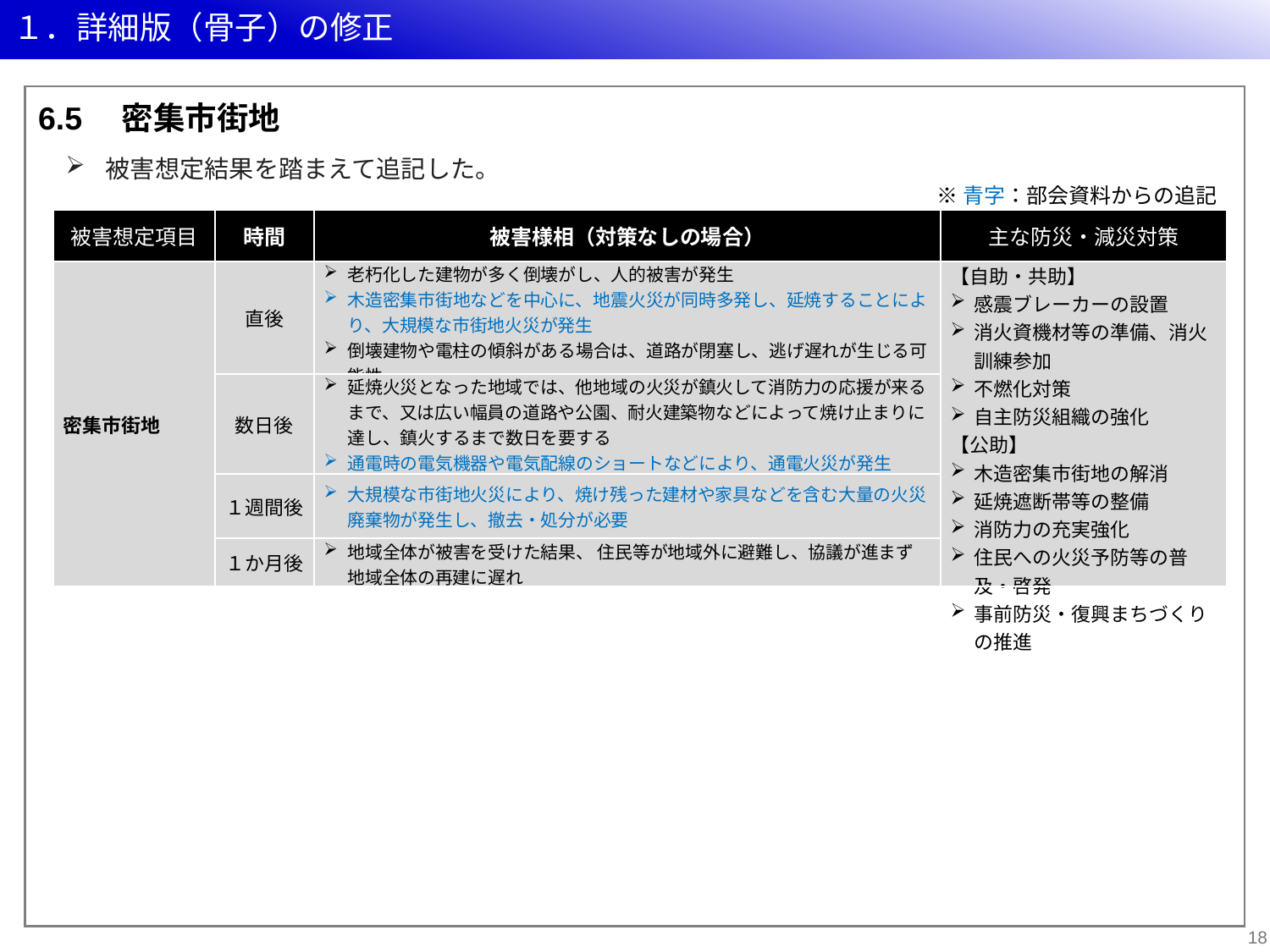

# １．詳細版（骨子）の修正
6.5　密集市街地
被害想定結果を踏まえて追記した。
※青字：部会資料からの追記案
| 被害想定項目 | 時間 | 被害様相（対策なしの場合） | 主な防災・減災対策 |
| --- | --- | --- | --- |
| 密集市街地 | 直後 | 老朽化した建物が多く倒壊がし、人的被害が発生 木造密集市街地などを中心に、地震火災が同時多発し、延焼することにより、大規模な市街地火災が発生 倒壊建物や電柱の傾斜がある場合は、道路が閉塞し、逃げ遅れが生じる可能性 | 【自助・共助】 感震ブレーカーの設置 消火資機材等の準備、消火訓練参加 不燃化対策 自主防災組織の強化 【公助】 木造密集市街地の解消 延焼遮断帯等の整備 消防力の充実強化 住民への火災予防等の普及・啓発 事前防災・復興まちづくりの推進 |
|  | 数日後 | 延焼火災となった地域では、他地域の火災が鎮火して消防力の応援が来るまで、又は広い幅員の道路や公園、耐火建築物などによって焼け止まりに達し、鎮火するまで数日を要する 通電時の電気機器や電気配線のショートなどにより、通電火災が発生 |  |
|  | １週間後 | 大規模な市街地火災により、焼け残った建材や家具などを含む大量の火災廃棄物が発生し、撤去・処分が必要 |  |
|  | １か月後 | 地域全体が被害を受けた結果、 住民等が地域外に避難し、協議が進まず地域全体の再建に遅れ |  |
18